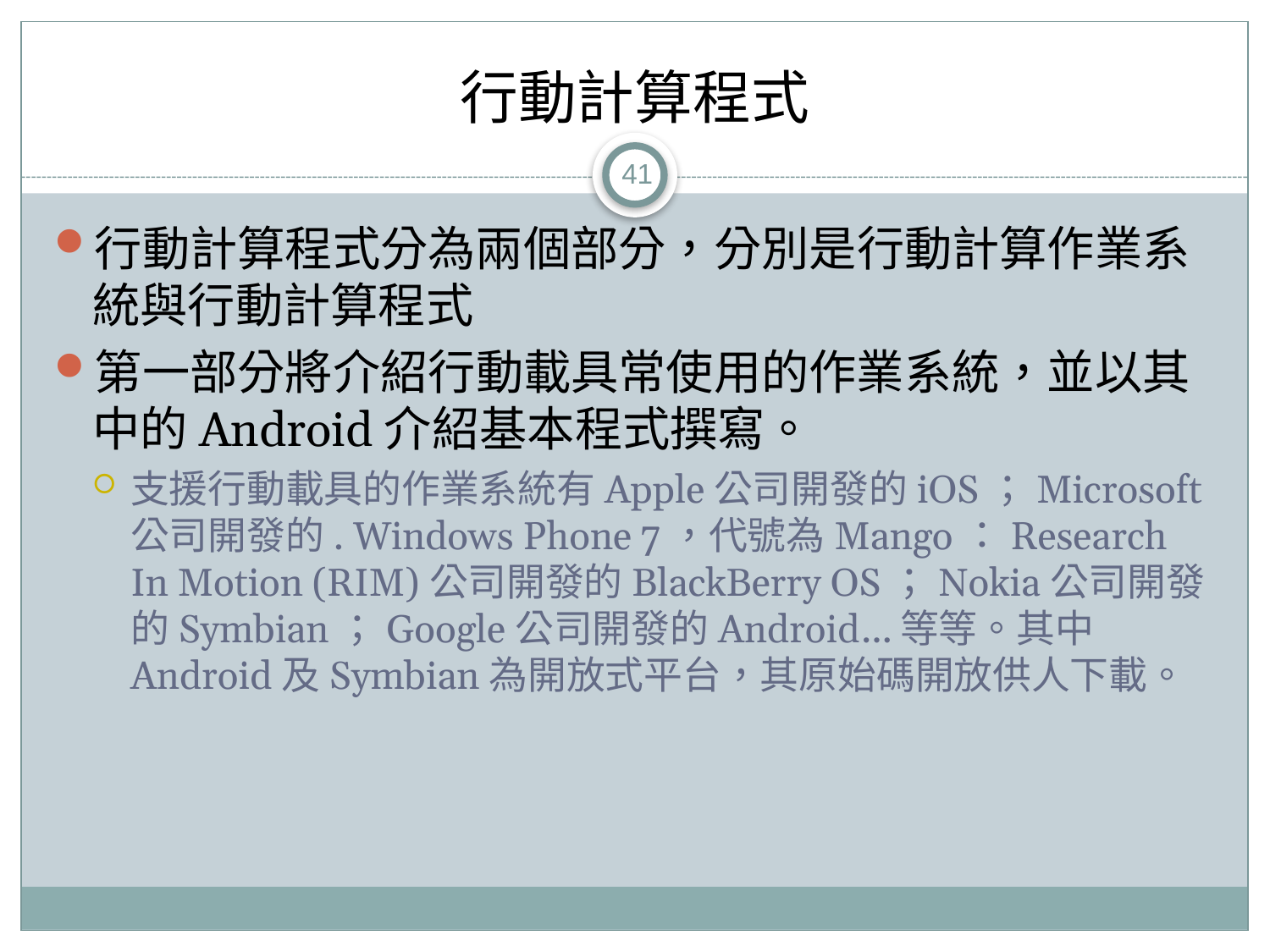

# 行動計算程式
41
行動計算程式分為兩個部分，分別是行動計算作業系統與行動計算程式
第一部分將介紹行動載具常使用的作業系統，並以其中的Android介紹基本程式撰寫。
支援行動載具的作業系統有Apple公司開發的iOS；Microsoft公司開發的. Windows Phone 7，代號為Mango：Research In Motion (RIM)公司開發的BlackBerry OS；Nokia公司開發的Symbian；Google公司開發的Android…等等。其中Android及Symbian為開放式平台，其原始碼開放供人下載。